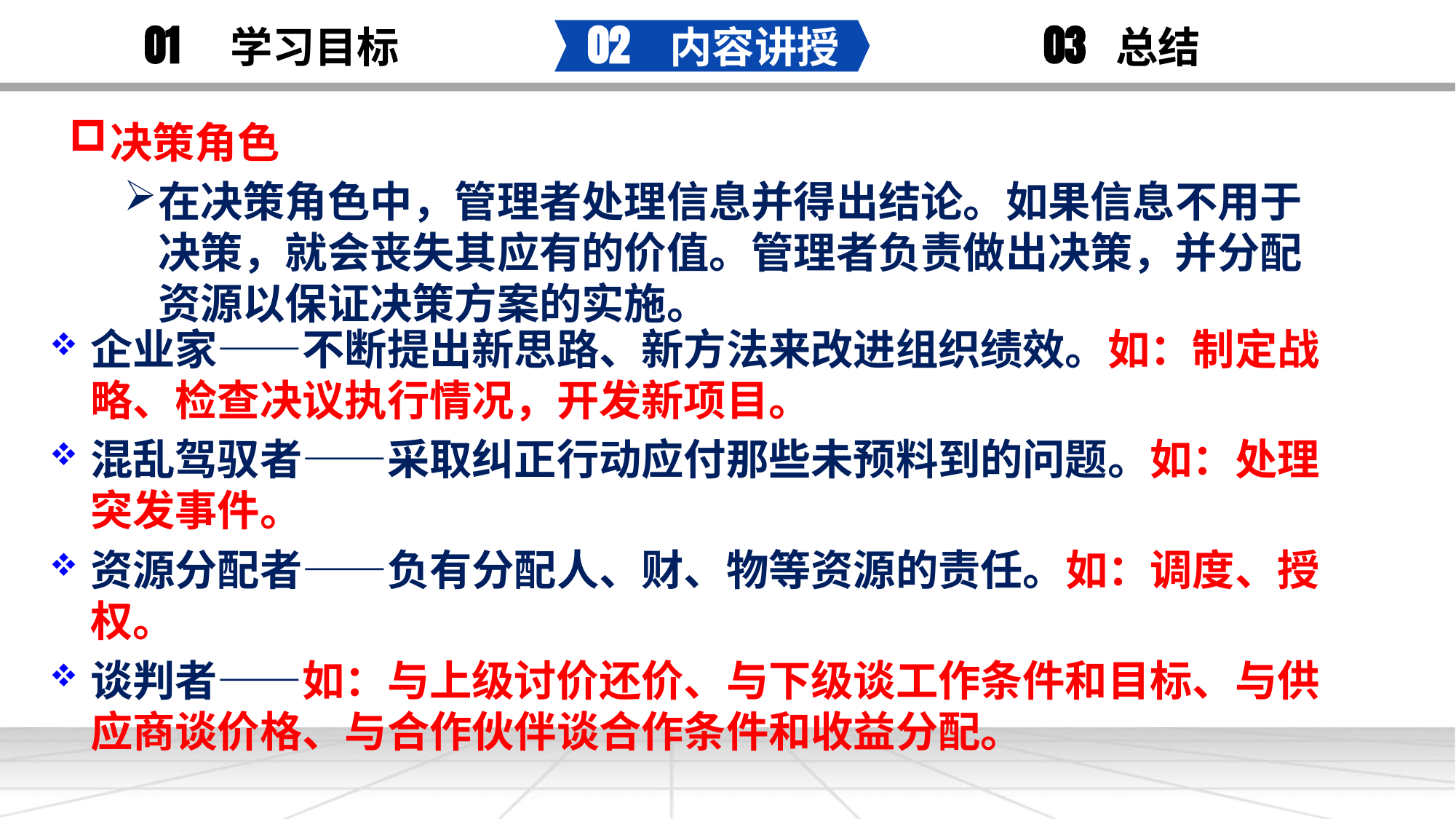

02   内容讲授
03  总结
01    学习目标

管理者的角色
决策角色
在决策角色中，管理者处理信息并得出结论。如果信息不用于决策，就会丧失其应有的价值。管理者负责做出决策，并分配资源以保证决策方案的实施。

企业家——不断提出新思路、新方法来改进组织绩效。如：制定战略、检查决议执行情况，开发新项目。
混乱驾驭者——采取纠正行动应付那些未预料到的问题。如：处理突发事件。
资源分配者——负有分配人、财、物等资源的责任。如：调度、授权。
谈判者——如：与上级讨价还价、与下级谈工作条件和目标、与供应商谈价格、与合作伙伴谈合作条件和收益分配。